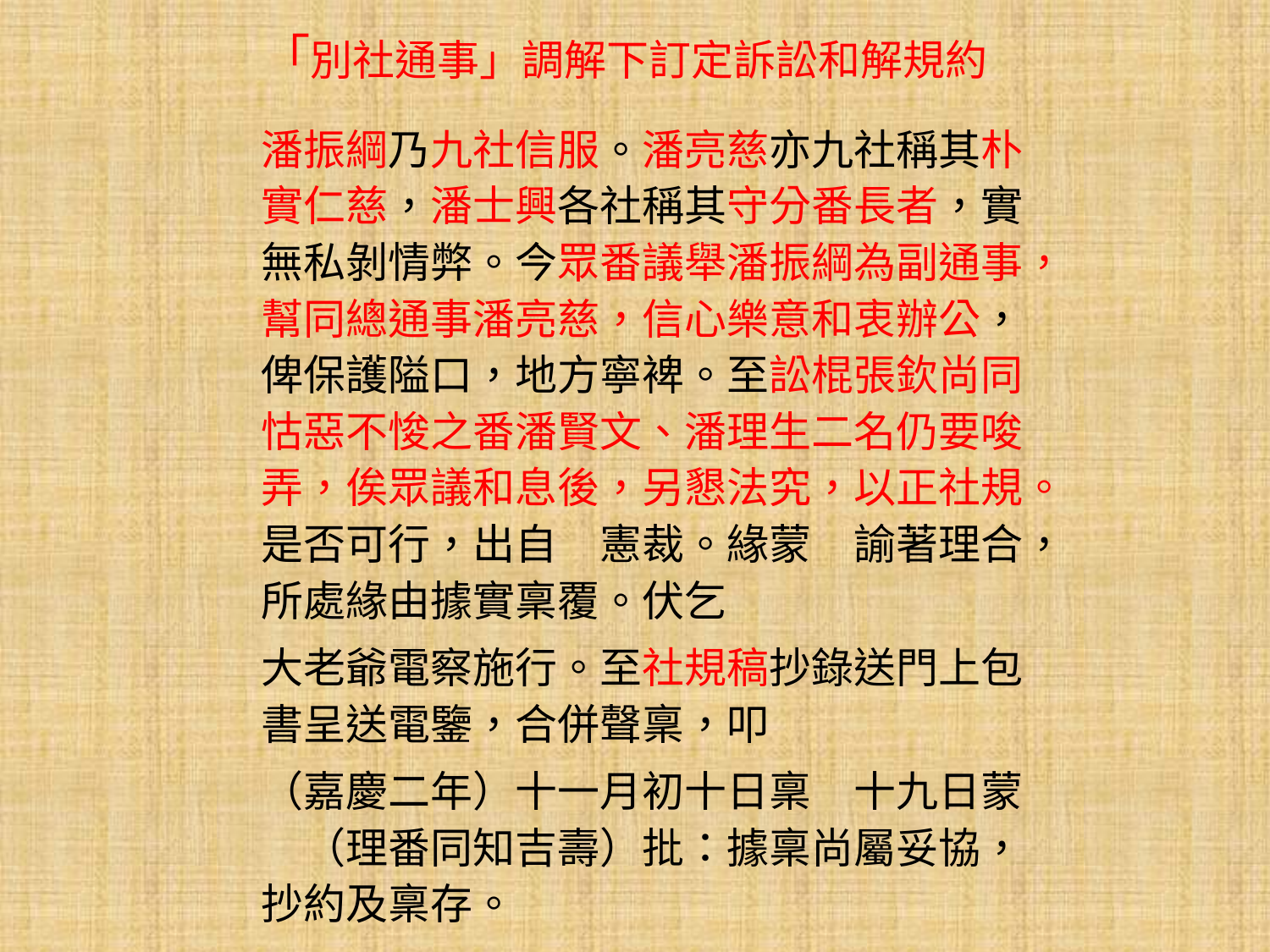

「別社通事」調解下訂定訴訟和解規約
潘振綱乃九社信服。潘亮慈亦九社稱其朴實仁慈，潘士興各社稱其守分番長者，實無私剝情弊。今眾番議舉潘振綱為副通事，幫同總通事潘亮慈，信心樂意和衷辦公，俾保護隘口，地方寧裨。至訟棍張欽尚同怙惡不悛之番潘賢文、潘理生二名仍要唆弄，俟眾議和息後，另懇法究，以正社規。是否可行，出自　憲裁。緣蒙　諭著理合，所處緣由據實稟覆。伏乞
大老爺電察施行。至社規稿抄錄送門上包書呈送電鑒，合併聲稟，叩
（嘉慶二年）十一月初十日稟　十九日蒙　（理番同知吉壽）批：據稟尚屬妥協，抄約及稟存。